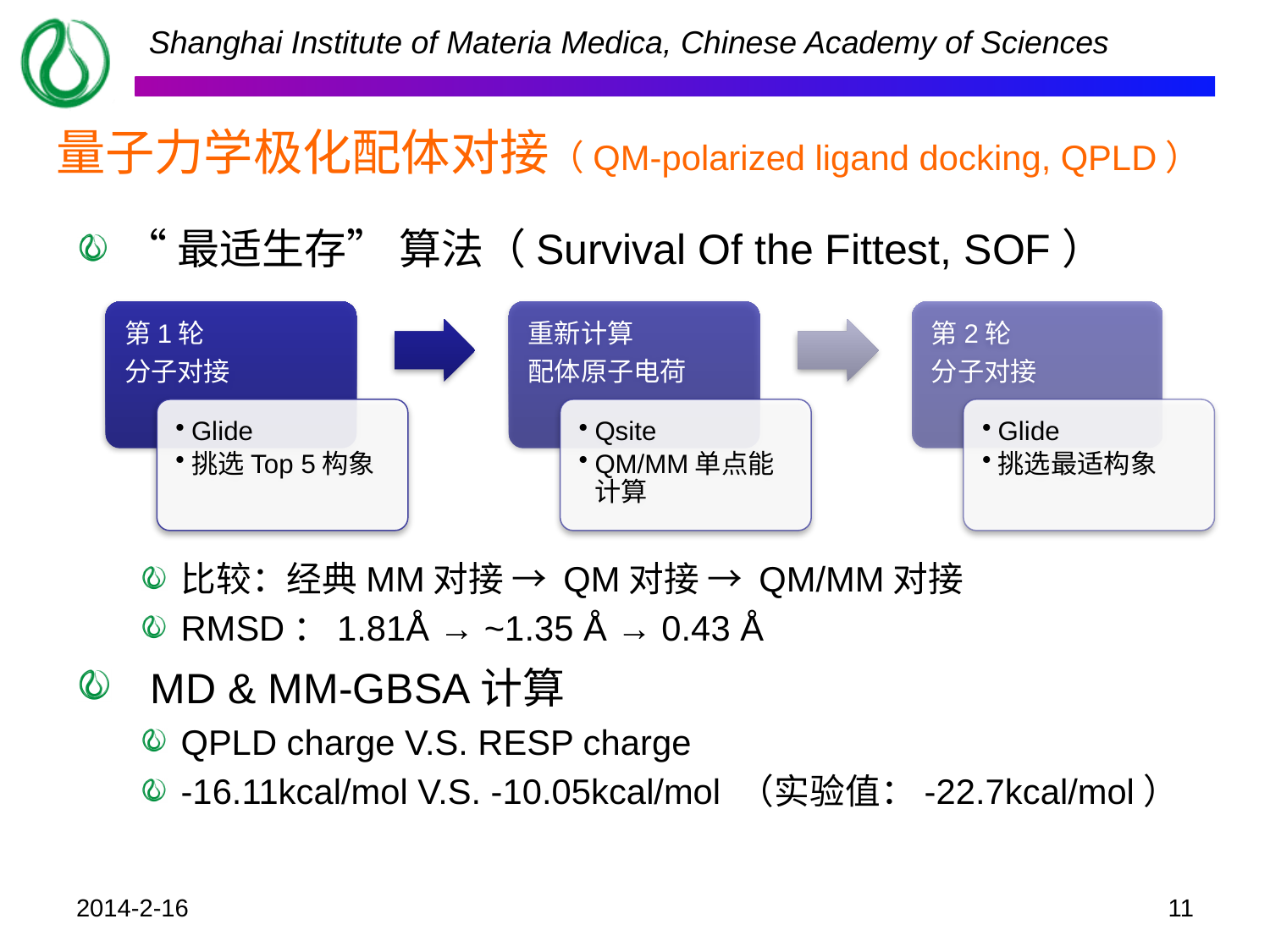

# 量子力学极化配体对接（QM-polarized ligand docking, QPLD）
“最适生存” 算法（Survival Of the Fittest, SOF）

比较：经典MM对接 → QM对接 → QM/MM对接
RMSD：1.81Å → ~1.35 Å → 0.43 Å
  MD & MM-GBSA计算
QPLD charge V.S. RESP charge
-16.11kcal/mol V.S. -10.05kcal/mol （实验值：-22.7kcal/mol）
第1轮
分子对接
Glide
挑选Top 5构象

重新计算
配体原子电荷
Qsite
QM/MM单点能计算

第2轮
分子对接
Glide
挑选最适构象
2014-2-16
11